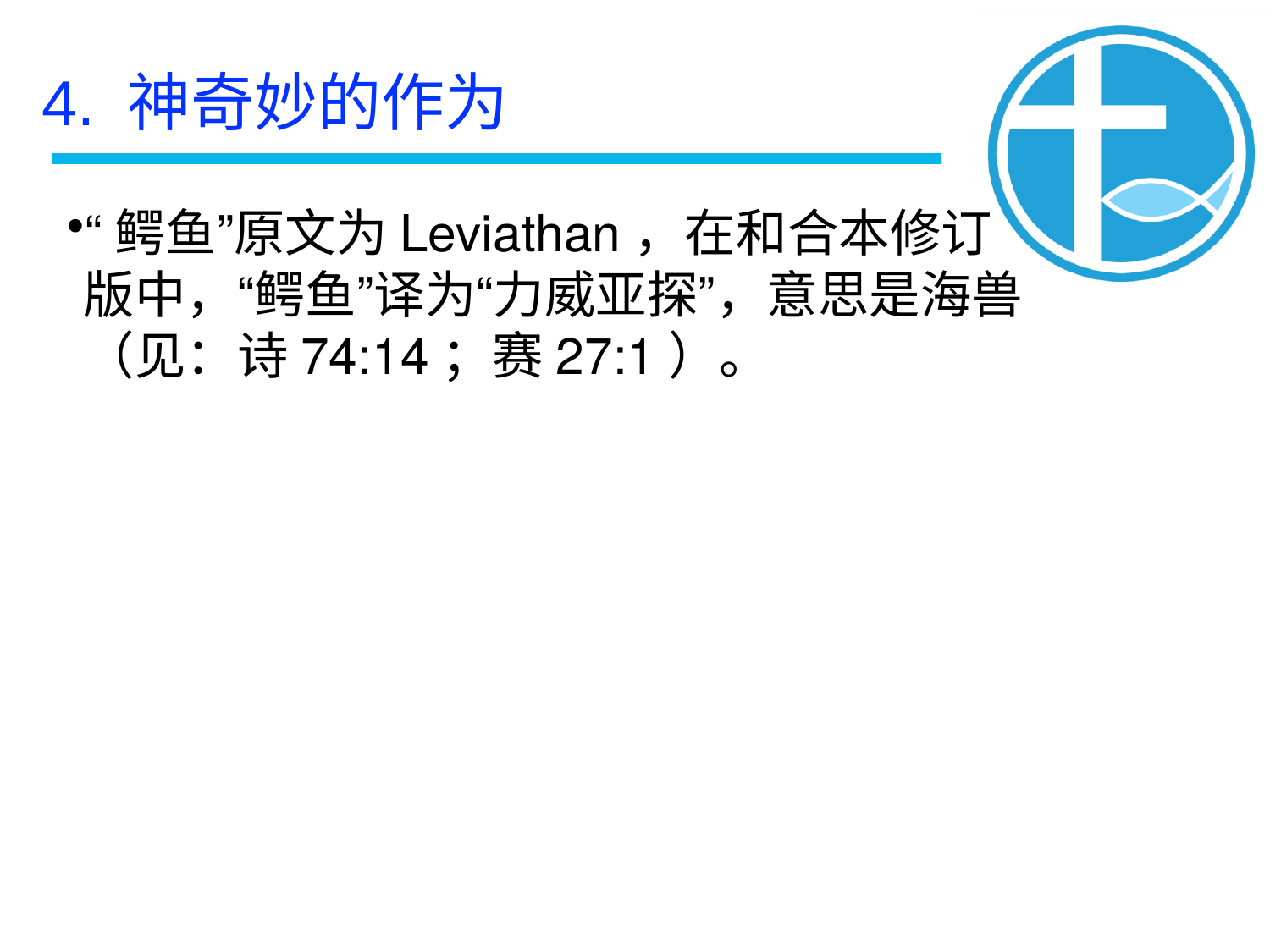

4. 神奇妙的作为
“鳄鱼”原文为Leviathan，在和合本修订版中，“鳄鱼”译为“力威亚探”，意思是海兽（见：诗74:14；赛27:1）。